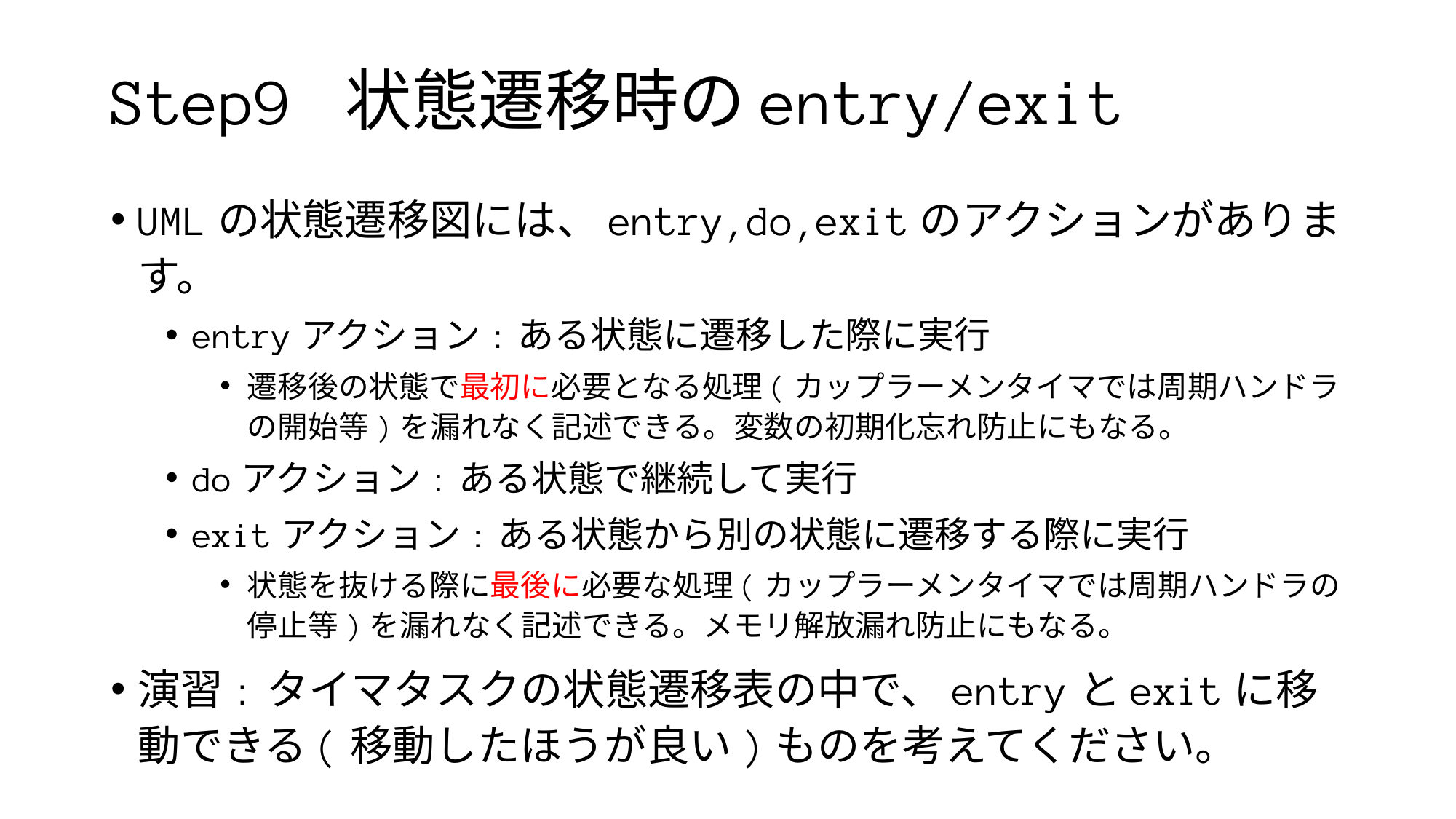

# Step9 状態遷移時のentry/exit
UMLの状態遷移図には、entry,do,exitのアクションがあります。
entryアクション:ある状態に遷移した際に実行
遷移後の状態で最初に必要となる処理(カップラーメンタイマでは周期ハンドラの開始等)を漏れなく記述できる。変数の初期化忘れ防止にもなる。
doアクション:ある状態で継続して実行
exitアクション:ある状態から別の状態に遷移する際に実行
状態を抜ける際に最後に必要な処理(カップラーメンタイマでは周期ハンドラの停止等)を漏れなく記述できる。メモリ解放漏れ防止にもなる。
演習:タイマタスクの状態遷移表の中で、entryとexitに移動できる(移動したほうが良い)ものを考えてください。